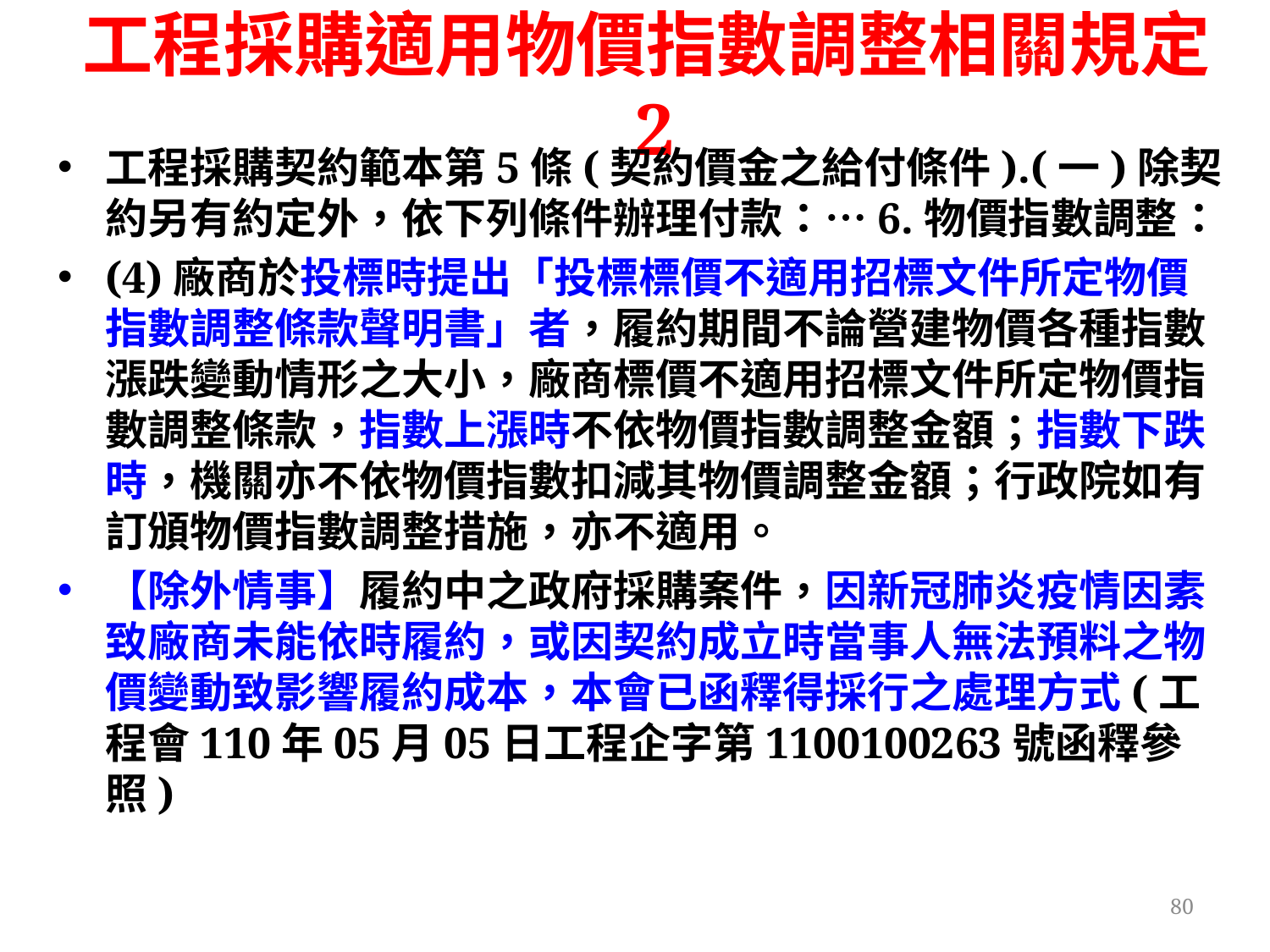

工程採購適用物價指數調整相關規定2
工程採購契約範本第5條(契約價金之給付條件).(一)除契約另有約定外，依下列條件辦理付款：…6.物價指數調整：
(4)廠商於投標時提出「投標標價不適用招標文件所定物價指數調整條款聲明書」者，履約期間不論營建物價各種指數漲跌變動情形之大小，廠商標價不適用招標文件所定物價指數調整條款，指數上漲時不依物價指數調整金額；指數下跌時，機關亦不依物價指數扣減其物價調整金額；行政院如有訂頒物價指數調整措施，亦不適用。
【除外情事】履約中之政府採購案件，因新冠肺炎疫情因素致廠商未能依時履約，或因契約成立時當事人無法預料之物價變動致影響履約成本，本會已函釋得採行之處理方式(工程會110年05月05日工程企字第1100100263號函釋參照)
80